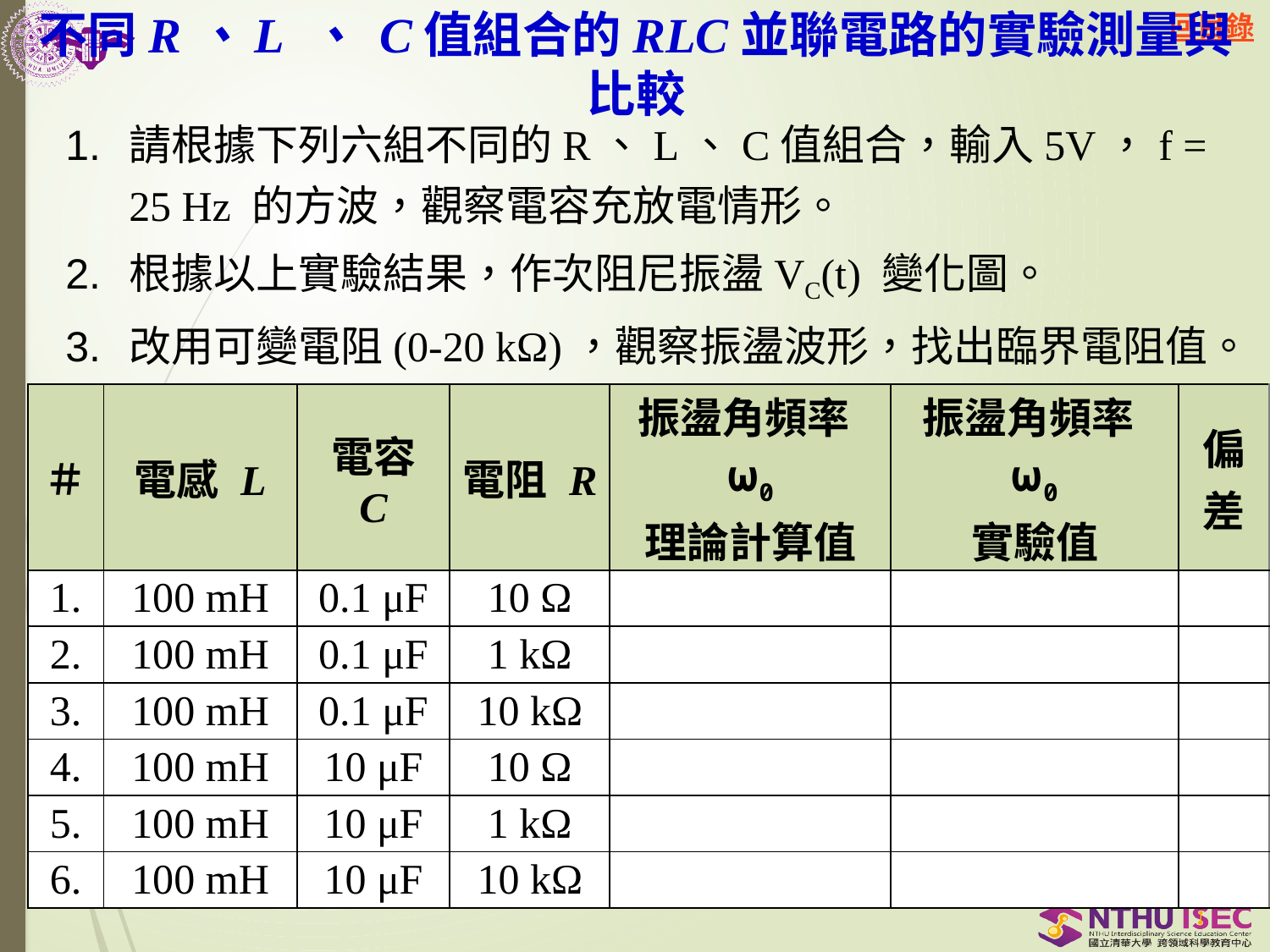

# 不同R、L 、 C值組合的RLC並聯電路的實驗測量與比較
請根據下列六組不同的R、L、C值組合，輸入5V，f =  25 Hz 的方波，觀察電容充放電情形。
根據以上實驗結果，作次阻尼振盪VC(t) 變化圖。
改用可變電阻(0-20 kΩ)，觀察振盪波形，找出臨界電阻值。

| ＃ | 電感 L | 電容 C | 電阻 R | 振盪角頻率ω0 理論計算值 | 振盪角頻率ω0 實驗值 | 偏 差 |
| --- | --- | --- | --- | --- | --- | --- |
| 1. | 100 mH | 0.1 μF | 10 Ω |  |  |  |
| 2. | 100 mH | 0.1 μF | 1 kΩ |  |  |  |
| 3. | 100 mH | 0.1 μF | 10 kΩ |  |  |  |
| 4. | 100 mH | 10 μF | 10 Ω |  |  |  |
| 5. | 100 mH | 10 μF | 1 kΩ |  |  |  |
| 6. | 100 mH | 10 μF | 10 kΩ |  |  |  |